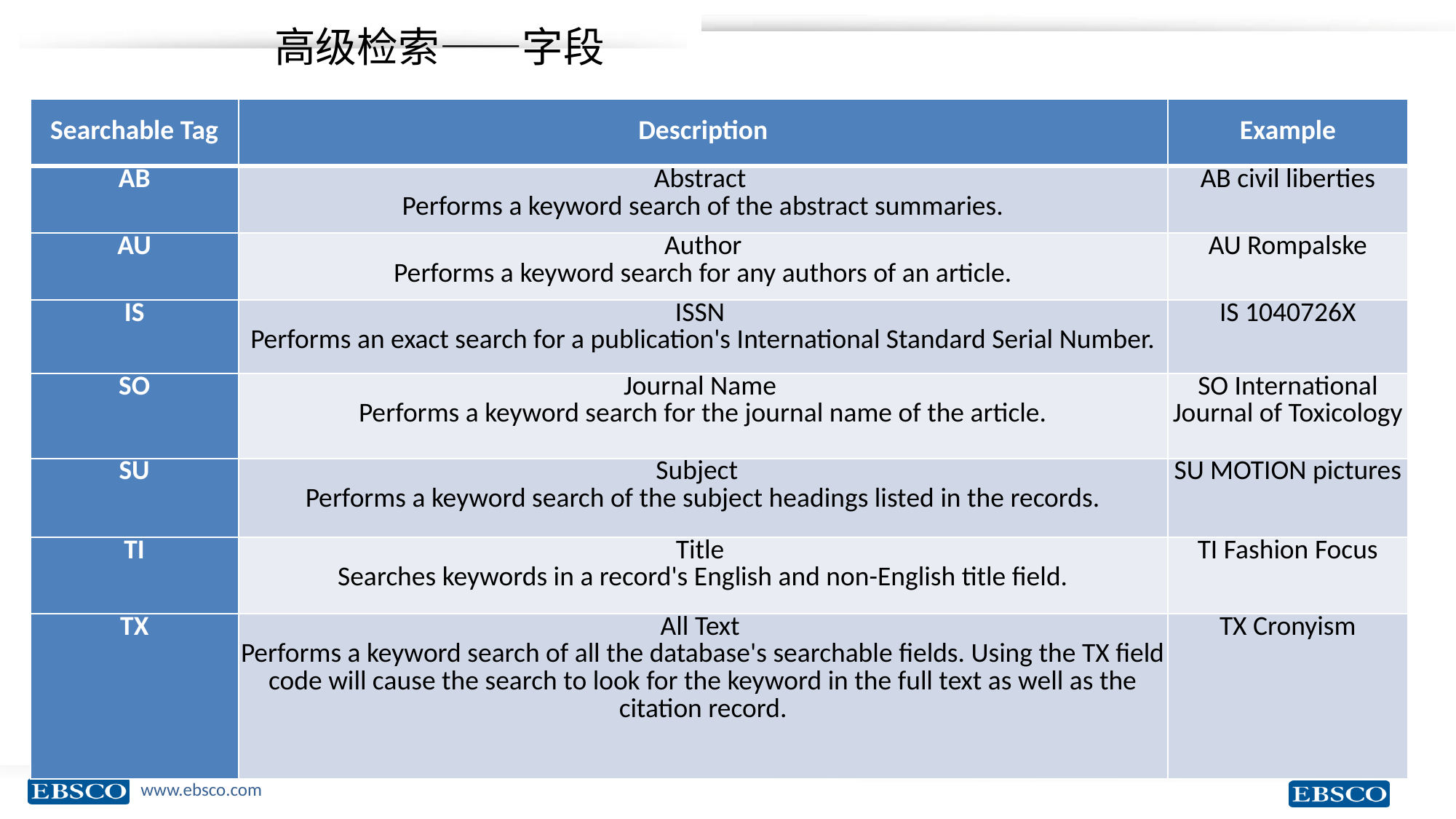

# 高级检索——字段
| Searchable Tag | Description | Example |
| --- | --- | --- |
| AB | Abstract  Performs a keyword search of the abstract summaries. | AB civil liberties |
| AU | Author Performs a keyword search for any authors of an article. | AU Rompalske |
| IS | ISSN  Performs an exact search for a publication's International Standard Serial Number. | IS 1040726X |
| SO | Journal Name  Performs a keyword search for the journal name of the article. | SO International Journal of Toxicology |
| SU | Subject   Performs a keyword search of the subject headings listed in the records. | SU MOTION pictures |
| TI | Title  Searches keywords in a record's English and non-English title field. | TI Fashion Focus |
| TX | All Text  Performs a keyword search of all the database's searchable fields. Using the TX field code will cause the search to look for the keyword in the full text as well as the citation record. | TX Cronyism |